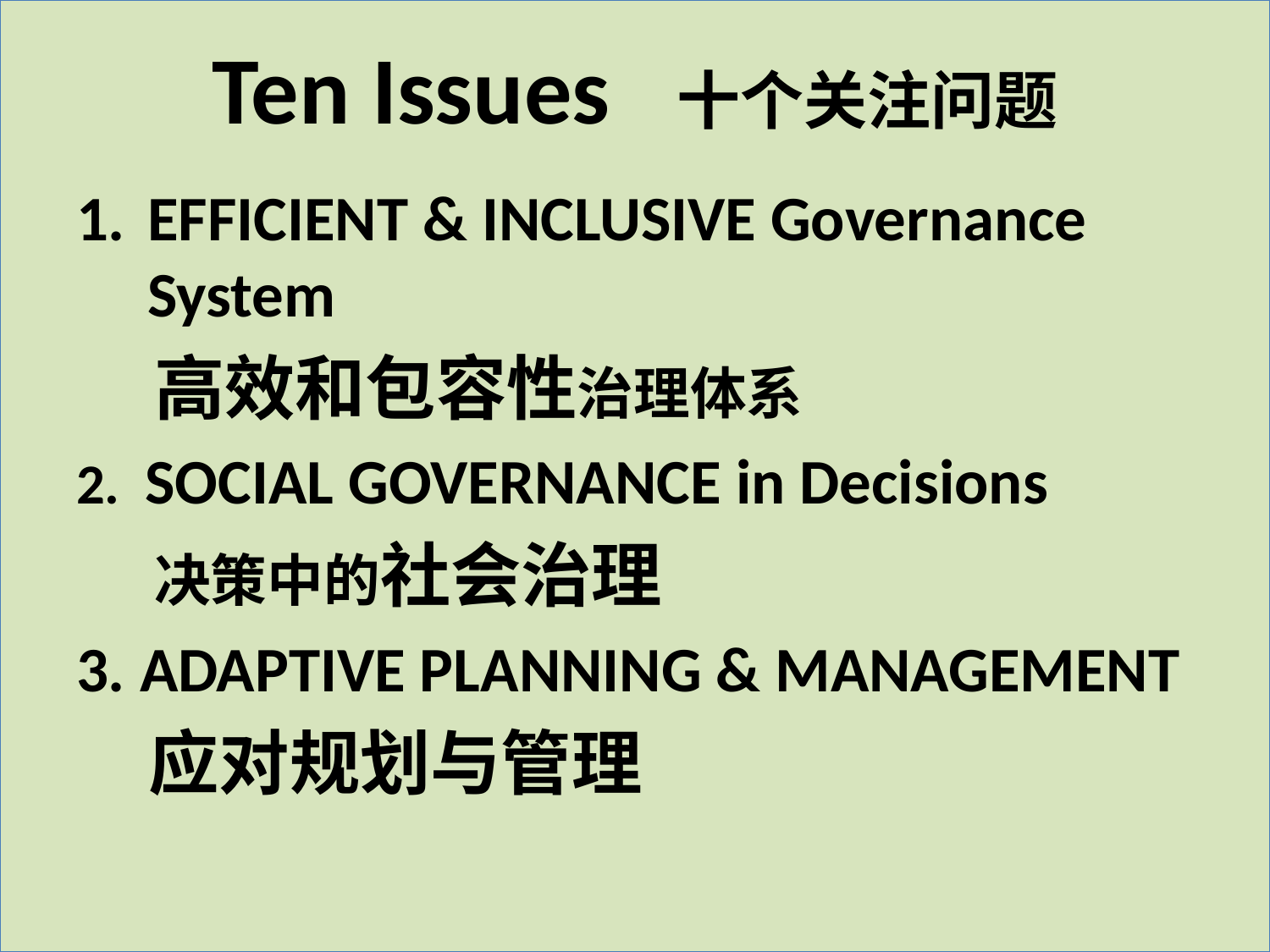

# Ten Issues  十个关注问题
EFFICIENT & INCLUSIVE Governance System
     高效和包容性治理体系
2.  SOCIAL GOVERNANCE in Decisions
     决策中的社会治理
3. ADAPTIVE PLANNING & MANAGEMENT
    应对规划与管理
13